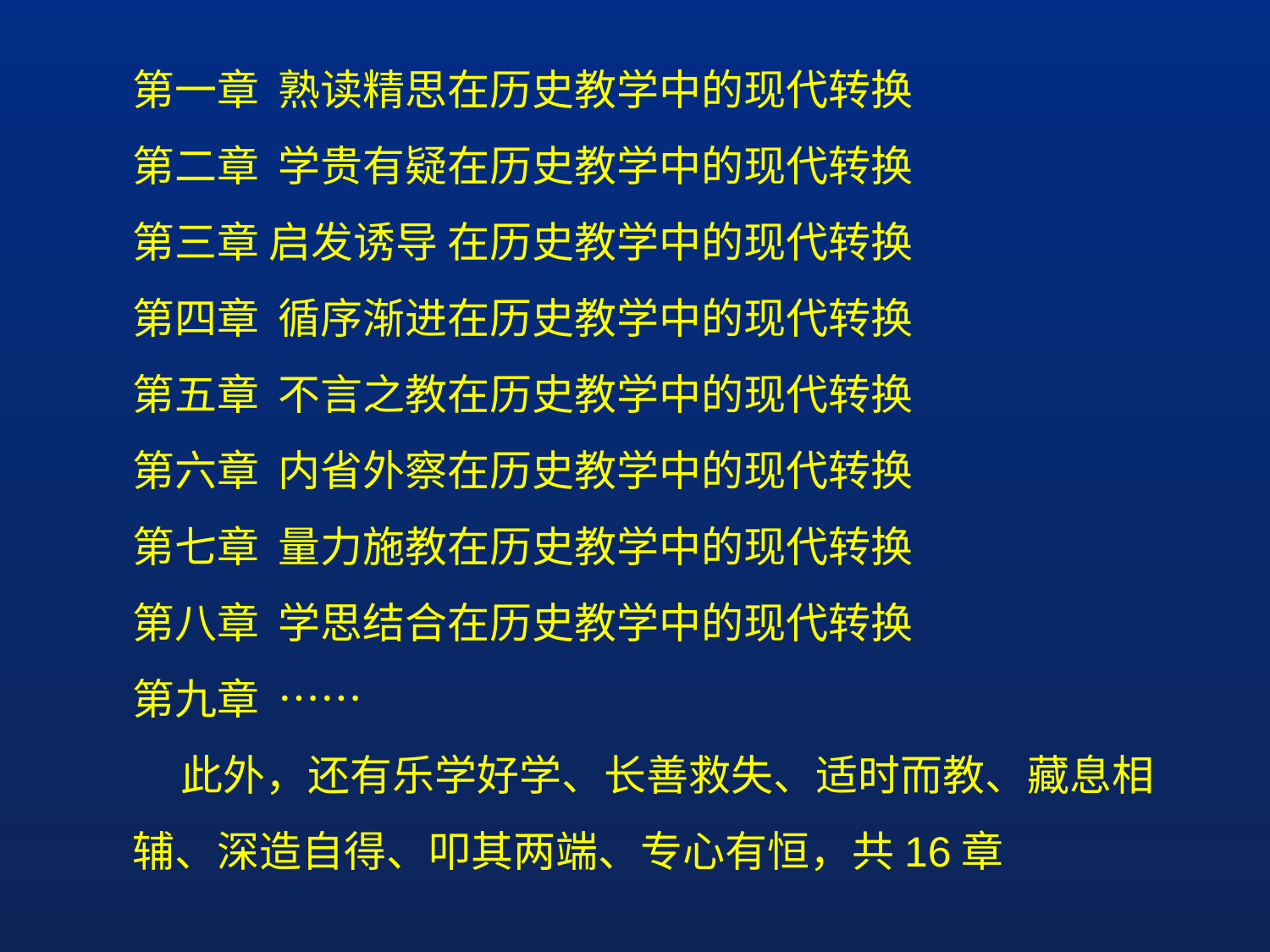

第一章  熟读精思在历史教学中的现代转换
第二章  学贵有疑在历史教学中的现代转换
第三章 启发诱导 在历史教学中的现代转换
第四章  循序渐进在历史教学中的现代转换
第五章  不言之教在历史教学中的现代转换
第六章  内省外察在历史教学中的现代转换
第七章  量力施教在历史教学中的现代转换
第八章  学思结合在历史教学中的现代转换
第九章  ……
    此外，还有乐学好学、长善救失、适时而教、藏息相辅、深造自得、叩其两端、专心有恒，共16章